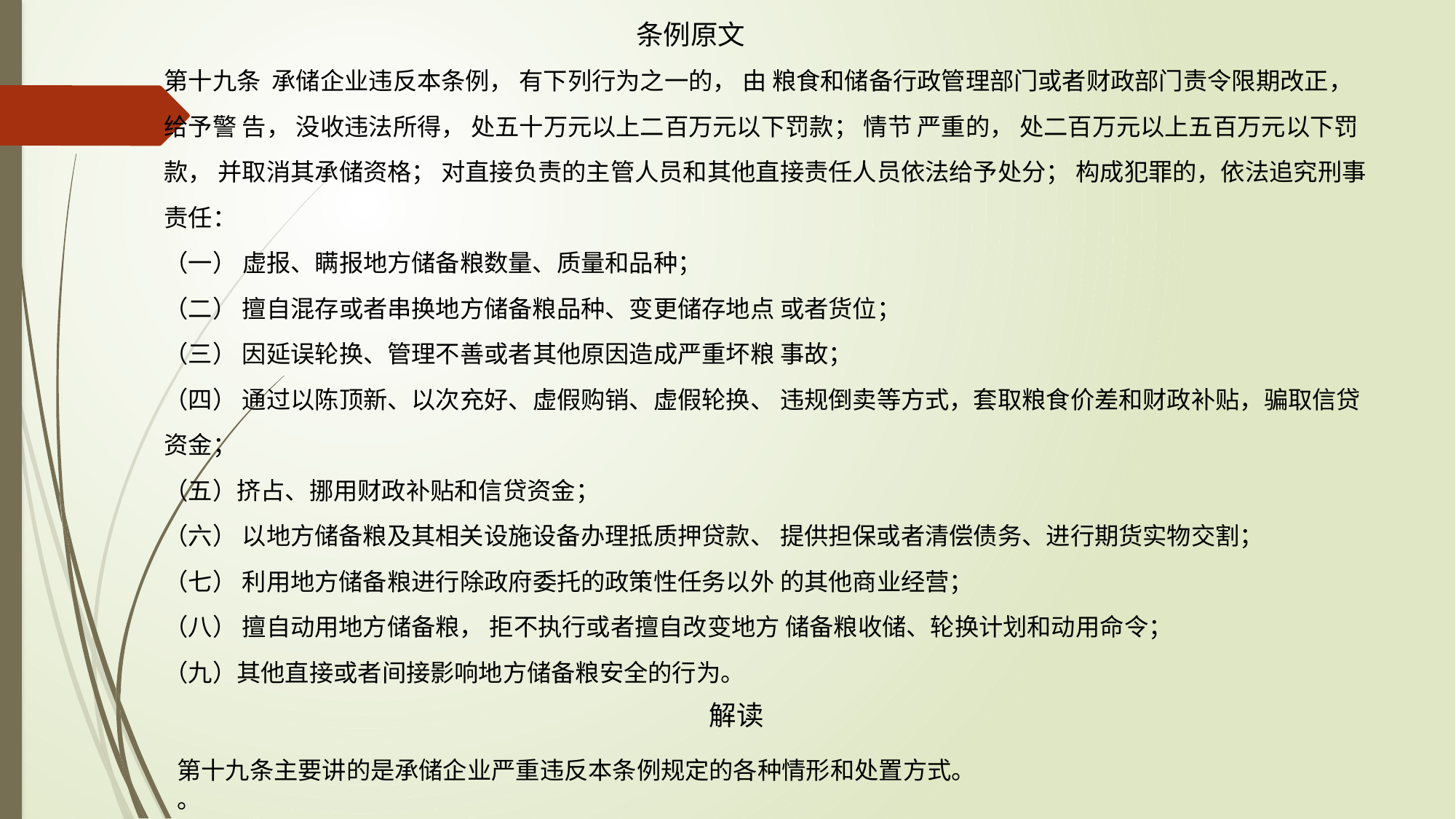

条例原文
第十九条  承储企业违反本条例， 有下列行为之一的， 由 粮食和储备行政管理部门或者财政部门责令限期改正， 给予警 告， 没收违法所得， 处五十万元以上二百万元以下罚款； 情节 严重的， 处二百万元以上五百万元以下罚款， 并取消其承储资格； 对直接负责的主管人员和其他直接责任人员依法给予处分； 构成犯罪的，依法追究刑事责任：
（一） 虚报、瞒报地方储备粮数量、质量和品种；
（二） 擅自混存或者串换地方储备粮品种、变更储存地点 或者货位；
（三） 因延误轮换、管理不善或者其他原因造成严重坏粮 事故；
（四） 通过以陈顶新、以次充好、虚假购销、虚假轮换、 违规倒卖等方式，套取粮食价差和财政补贴，骗取信贷资金；
（五）挤占、挪用财政补贴和信贷资金；
（六） 以地方储备粮及其相关设施设备办理抵质押贷款、 提供担保或者清偿债务、进行期货实物交割；
（七） 利用地方储备粮进行除政府委托的政策性任务以外 的其他商业经营；
（八） 擅自动用地方储备粮， 拒不执行或者擅自改变地方 储备粮收储、轮换计划和动用命令；
（九）其他直接或者间接影响地方储备粮安全的行为。
解读
第十九条主要讲的是承储企业严重违反本条例规定的各种情形和处置方式。
。